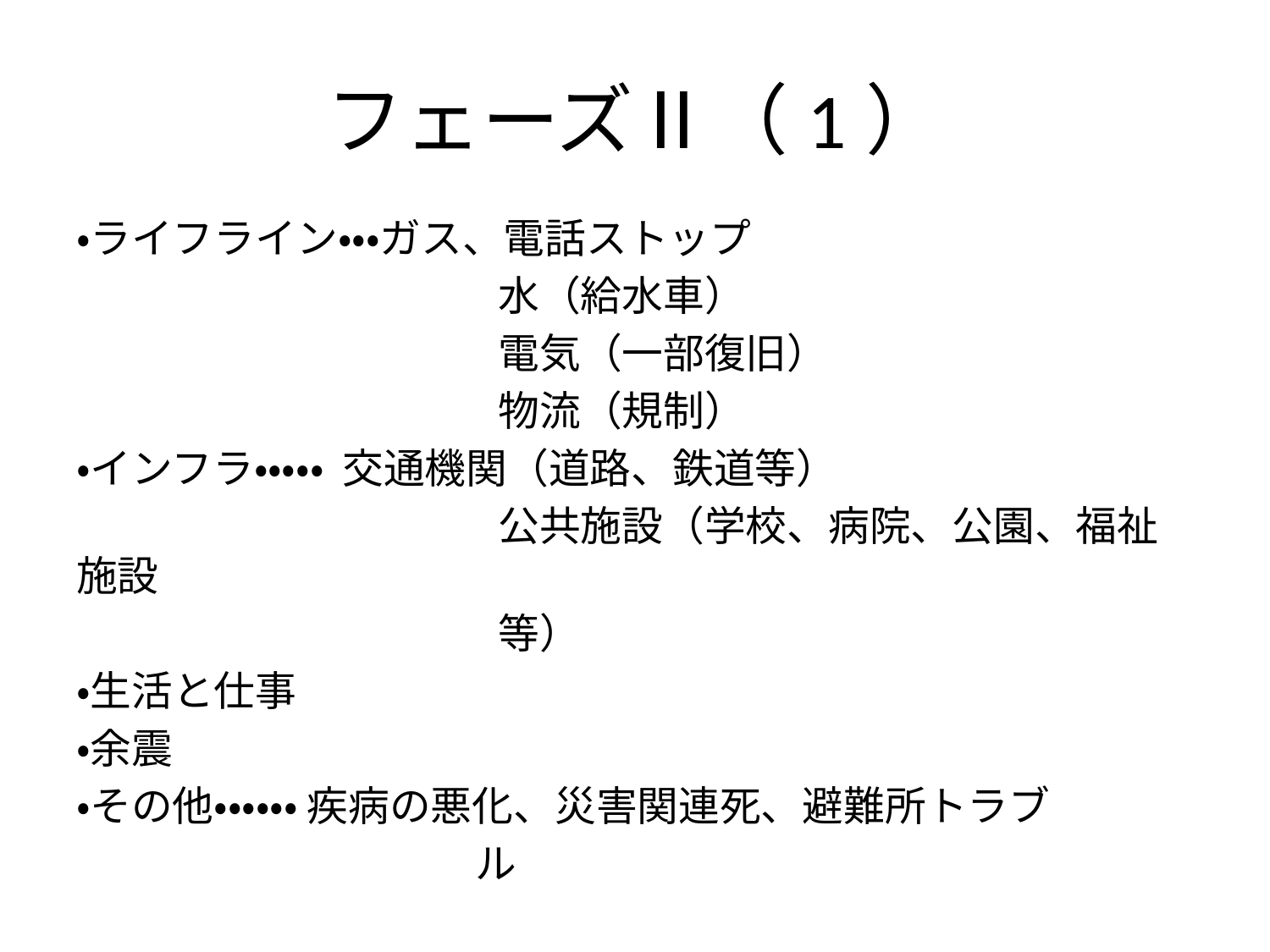

# フェーズⅡ（1）
・ライフライン・・・ガス、電話ストップ
　　　　　　　　　　 水（給水車）
　　　　　　　　　　 電気（一部復旧）
　　　　　　　　　　 物流（規制）
・インフラ・・・・・  交通機関（道路、鉄道等）
　　　　　　　　　　 公共施設（学校、病院、公園、福祉施設
　　　　　　　　　 　等）
・生活と仕事
・余震
・その他・・・・・・ 疾病の悪化、災害関連死、避難所トラブ
　　　　　　　　　   ル